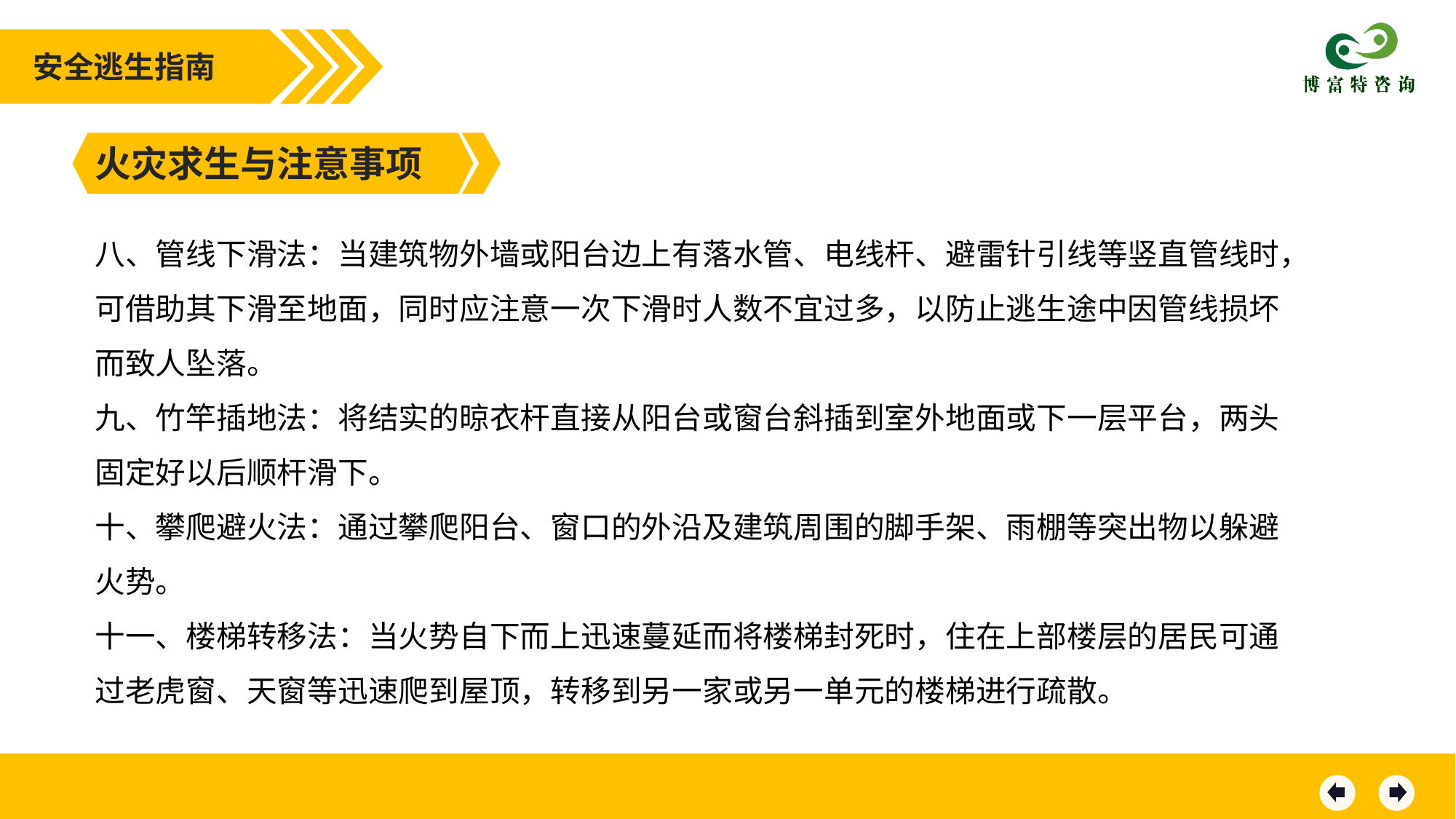

安全逃生指南

火灾求生与注意事项
八、管线下滑法：当建筑物外墙或阳台边上有落水管、电线杆、避雷针引线等竖直管线时，可借助其下滑至地面，同时应注意一次下滑时人数不宜过多，以防止逃生途中因管线损坏而致人坠落。
九、竹竿插地法：将结实的晾衣杆直接从阳台或窗台斜插到室外地面或下一层平台，两头固定好以后顺杆滑下。
十、攀爬避火法：通过攀爬阳台、窗口的外沿及建筑周围的脚手架、雨棚等突出物以躲避火势。
十一、楼梯转移法：当火势自下而上迅速蔓延而将楼梯封死时，住在上部楼层的居民可通过老虎窗、天窗等迅速爬到屋顶，转移到另一家或另一单元的楼梯进行疏散。